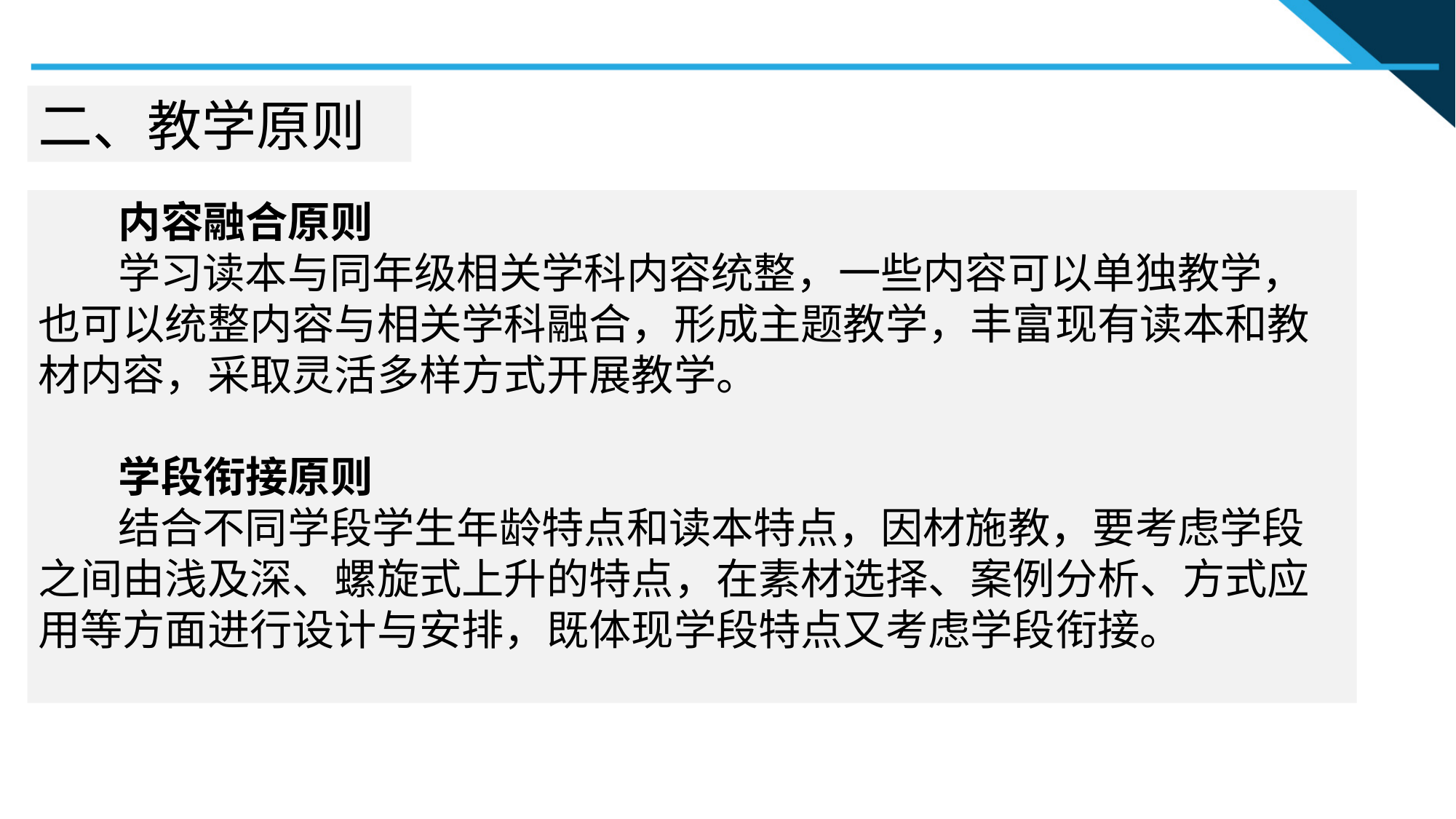

二、教学原则
    内容融合原则
    学习读本与同年级相关学科内容统整，一些内容可以单独教学，也可以统整内容与相关学科融合，形成主题教学，丰富现有读本和教材内容，采取灵活多样方式开展教学。

    学段衔接原则
    结合不同学段学生年龄特点和读本特点，因材施教，要考虑学段之间由浅及深、螺旋式上升的特点，在素材选择、案例分析、方式应用等方面进行设计与安排，既体现学段特点又考虑学段衔接。